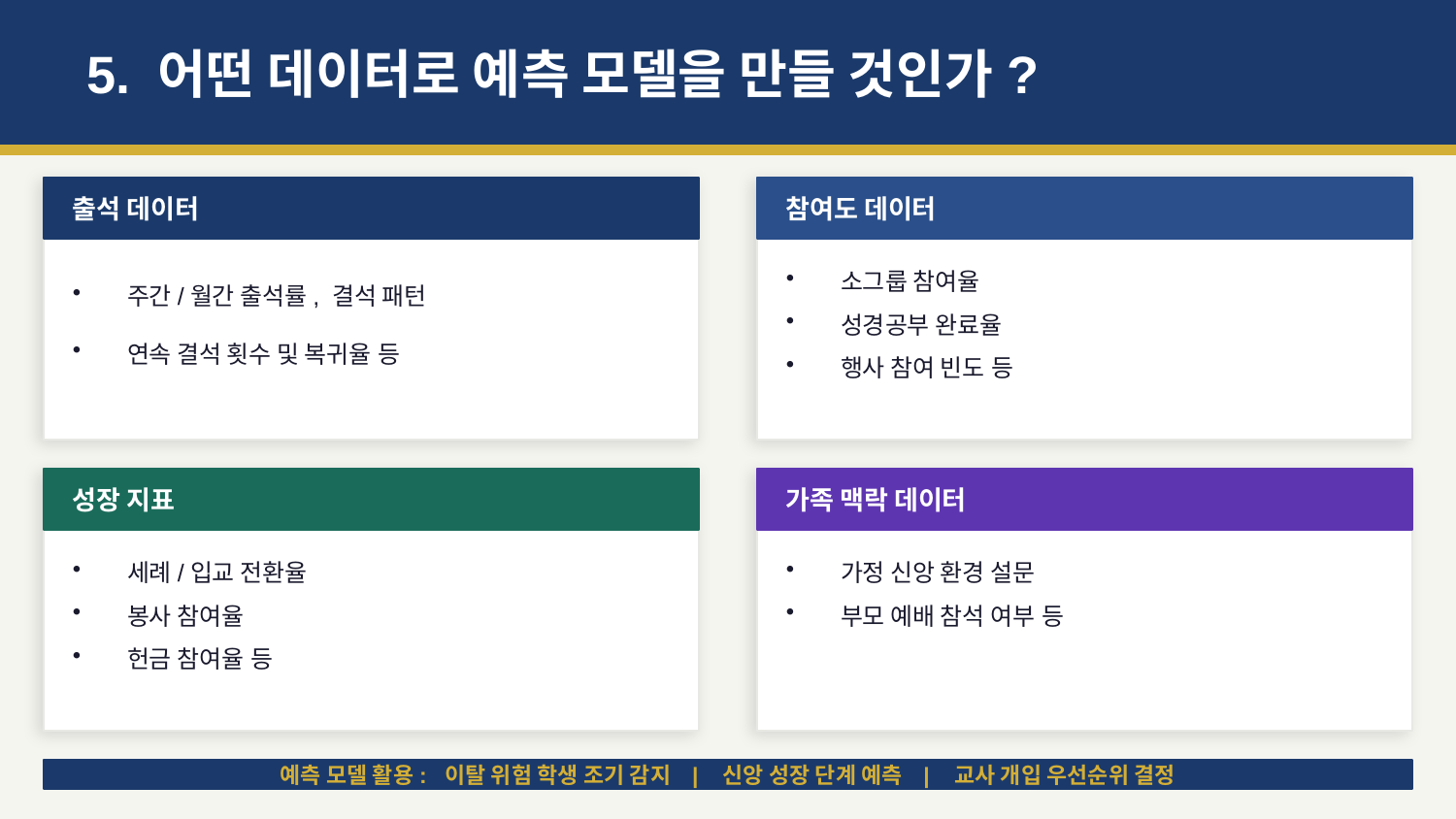

5. 어떤 데이터로 예측 모델을 만들 것인가?

출석 데이터
참여도 데이터
주간/월간 출석률, 결석 패턴
연속 결석 횟수 및 복귀율 등
소그룹 참여율
성경공부 완료율
행사 참여 빈도 등

성장 지표
가족 맥락 데이터
세례/입교 전환율
봉사 참여율
헌금 참여율 등
가정 신앙 환경 설문
부모 예배 참석 여부 등

예측 모델 활용:  이탈 위험 학생 조기 감지   |   신앙 성장 단계 예측   |   교사 개입 우선순위 결정